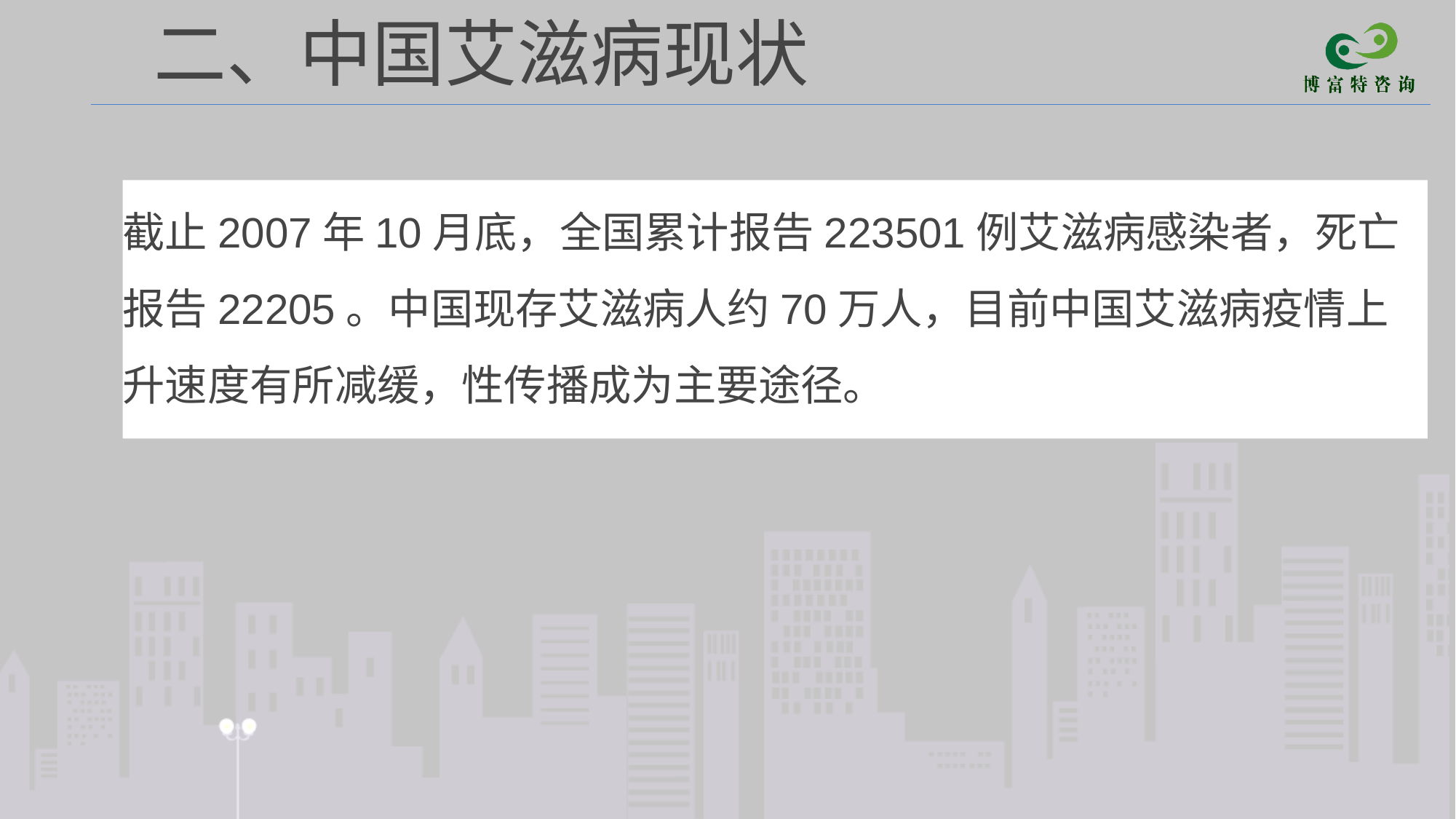

# 二、中国艾滋病现状
截止2007年10月底，全国累计报告223501例艾滋病感染者，死亡报告22205。中国现存艾滋病人约70万人，目前中国艾滋病疫情上升速度有所减缓，性传播成为主要途径。